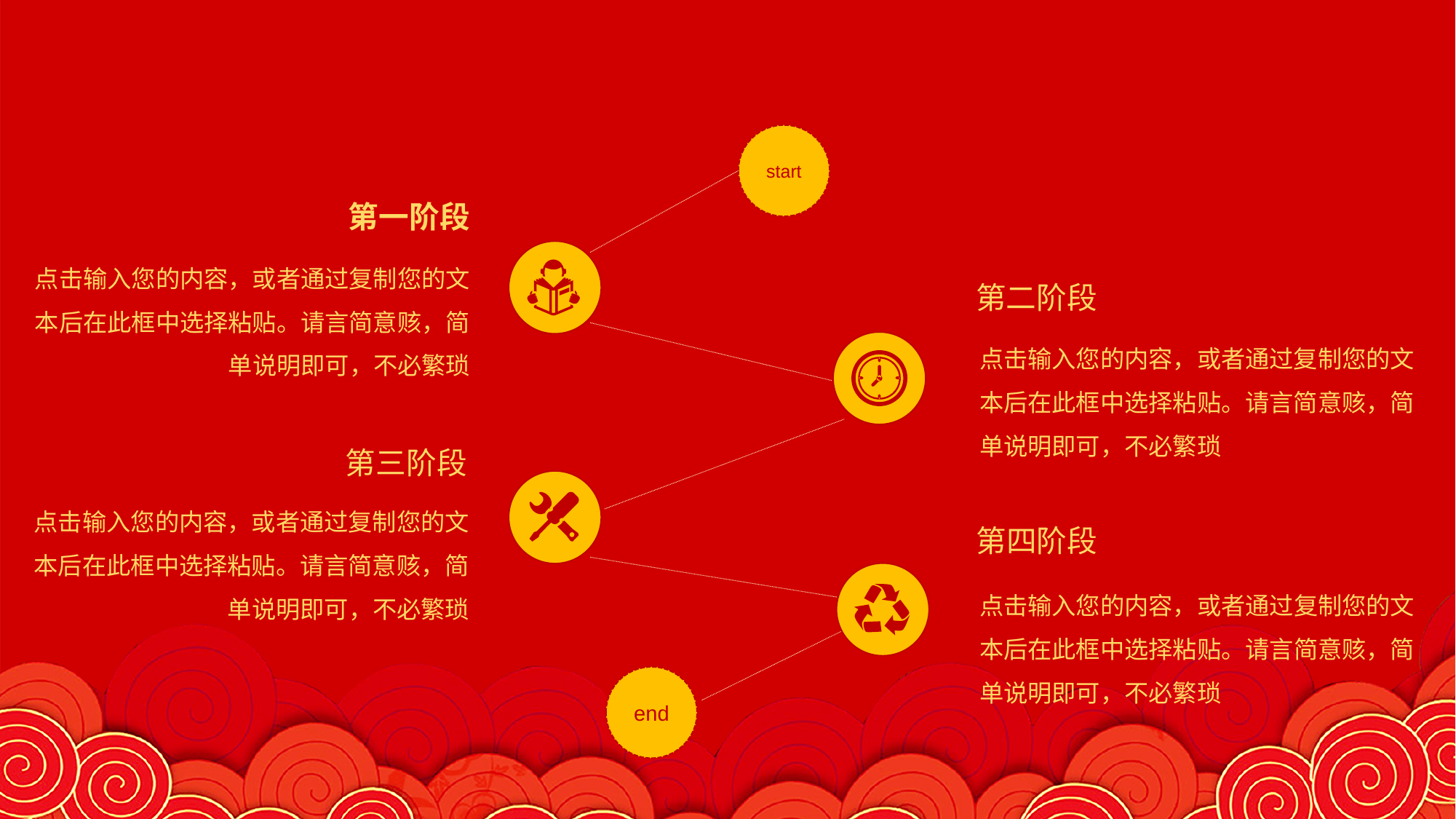

start
第一阶段
点击输入您的内容，或者通过复制您的文本后在此框中选择粘贴。请言简意赅，简单说明即可，不必繁琐

第二阶段
点击输入您的内容，或者通过复制您的文本后在此框中选择粘贴。请言简意赅，简单说明即可，不必繁琐

第三阶段
点击输入您的内容，或者通过复制您的文本后在此框中选择粘贴。请言简意赅，简单说明即可，不必繁琐

第四阶段
点击输入您的内容，或者通过复制您的文本后在此框中选择粘贴。请言简意赅，简单说明即可，不必繁琐

end